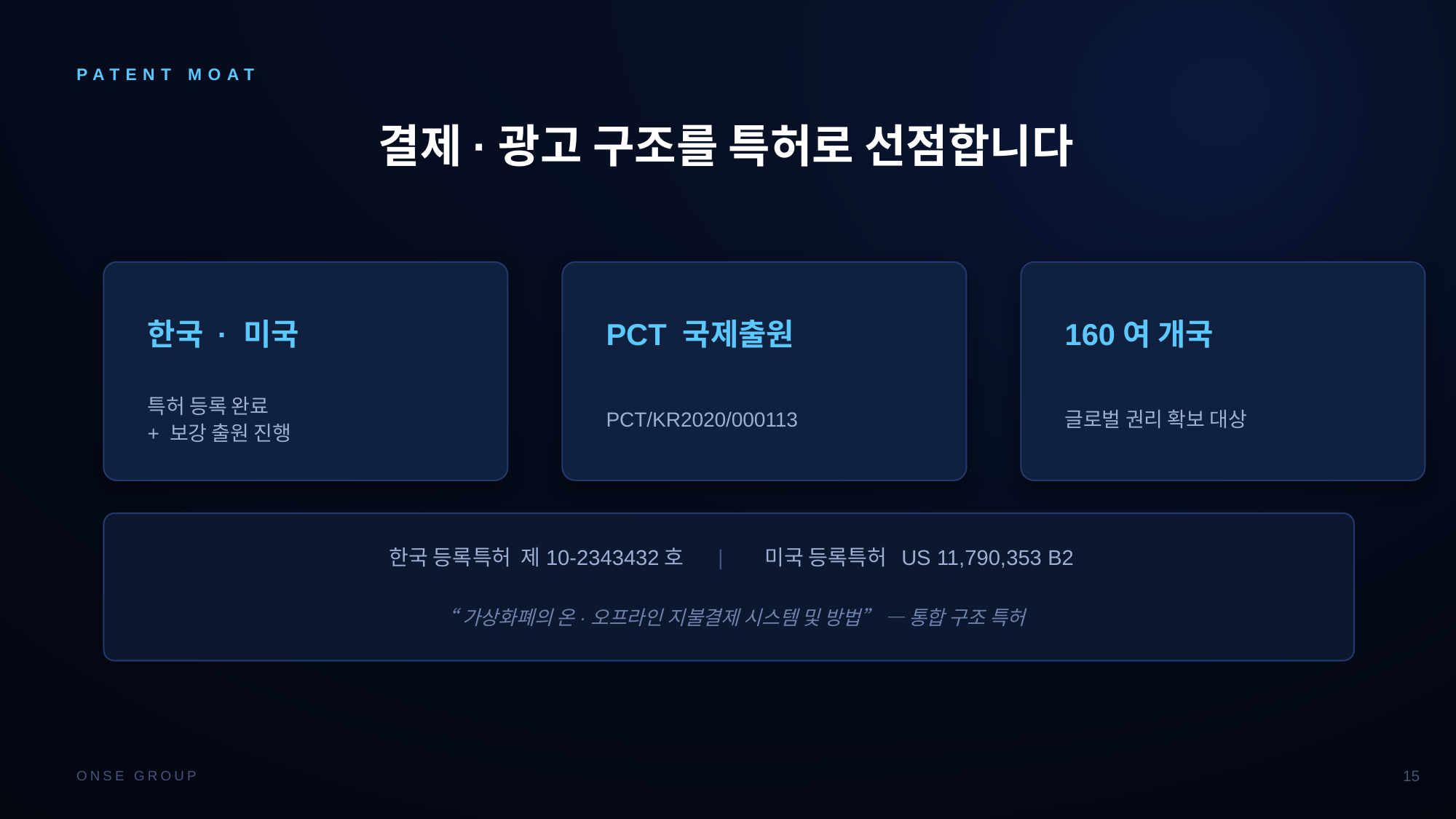

PATENT MOAT
결제·광고 구조를 특허로 선점합니다

한국 · 미국
PCT 국제출원
160여 개국
특허 등록 완료
+ 보강 출원 진행
PCT/KR2020/000113
글로벌 권리 확보 대상

한국 등록특허  제10-2343432호      |      미국 등록특허  US 11,790,353 B2
“가상화폐의 온·오프라인 지불결제 시스템 및 방법” — 통합 구조 특허
ONSE GROUP
15